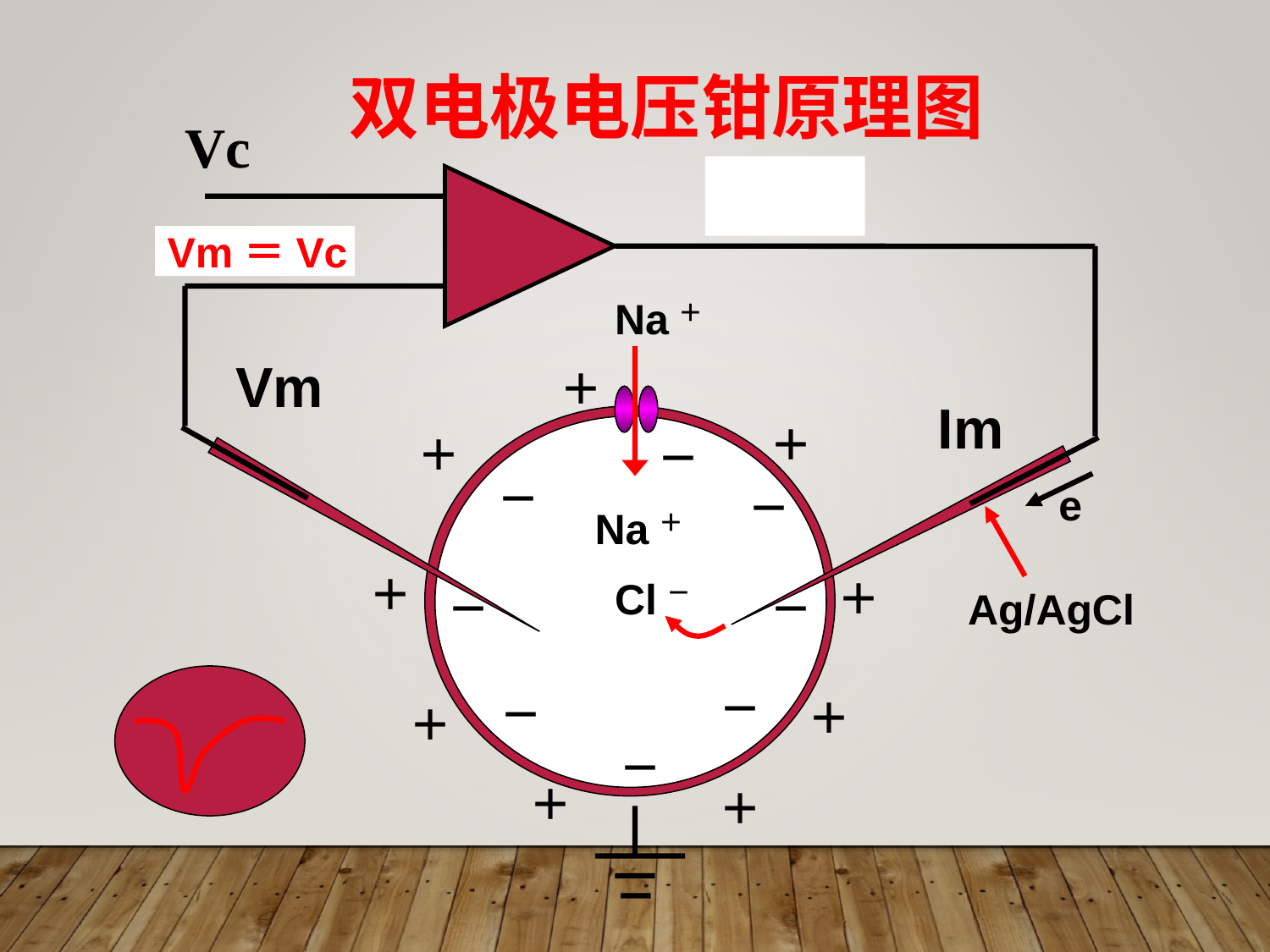

双电极电压钳原理图
Vc

e

e

Vm＝Vc

Vm＝Vc
Na＋

Na＋
Vm
＋

Im

＋

＋
－
－
－

＋
Cl－

＋
－
－
Ag/AgCl

－
－
＋
＋
－
＋
＋